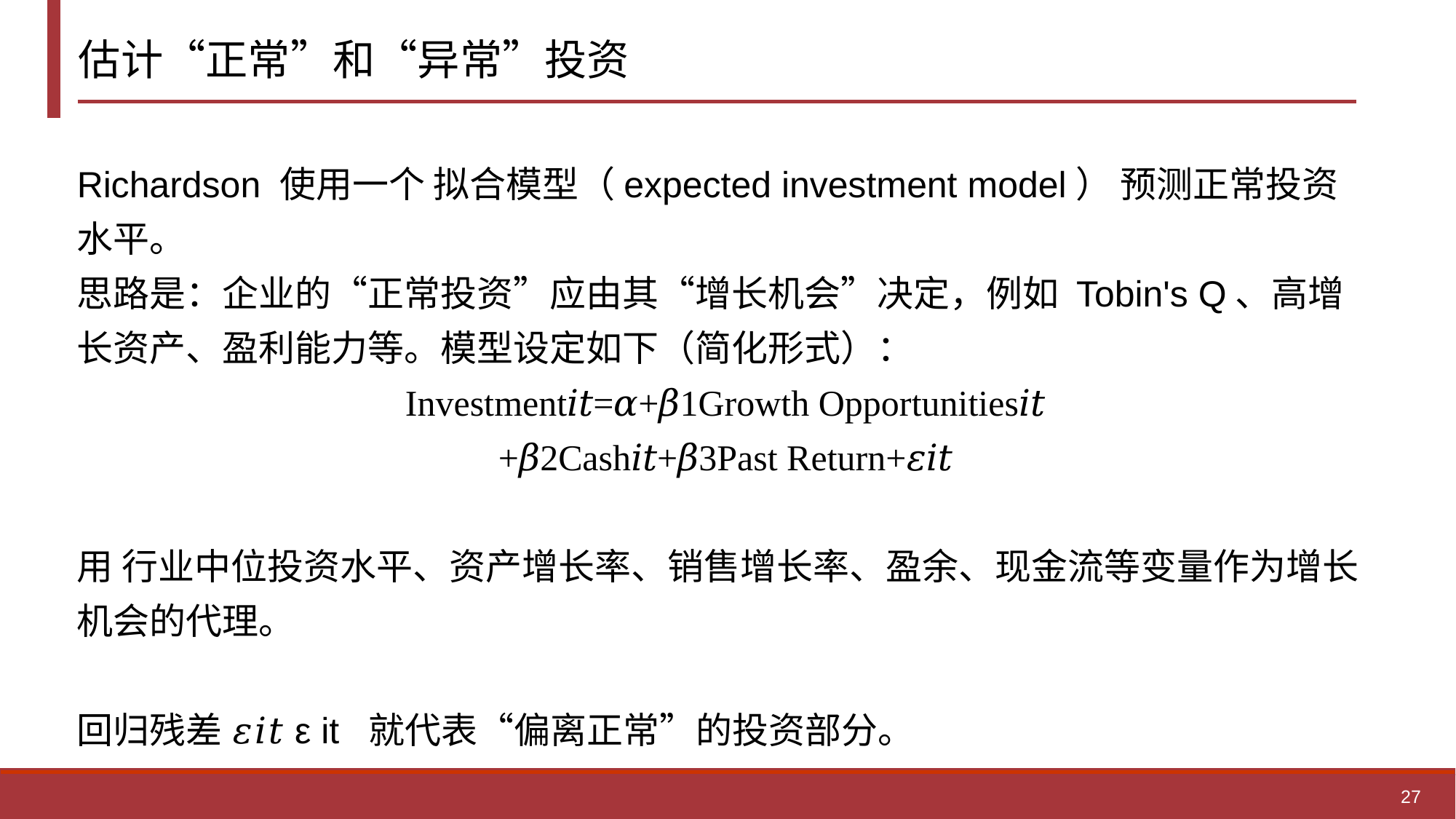

# 估计“正常”和“异常”投资
Richardson 使用一个 拟合模型（expected investment model） 预测正常投资水平。
思路是：企业的“正常投资”应由其“增长机会”决定，例如 Tobin's Q、高增长资产、盈利能力等。模型设定如下（简化形式）：
Investment𝑖𝑡=𝛼+𝛽1Growth Opportunities𝑖𝑡
+𝛽2Cash𝑖𝑡+𝛽3Past Return+𝜀𝑖𝑡

用 行业中位投资水平、资产增长率、销售增长率、盈余、现金流等变量作为增长机会的代理。

回归残差 𝜀𝑖𝑡ε it​  就代表“偏离正常”的投资部分。
27